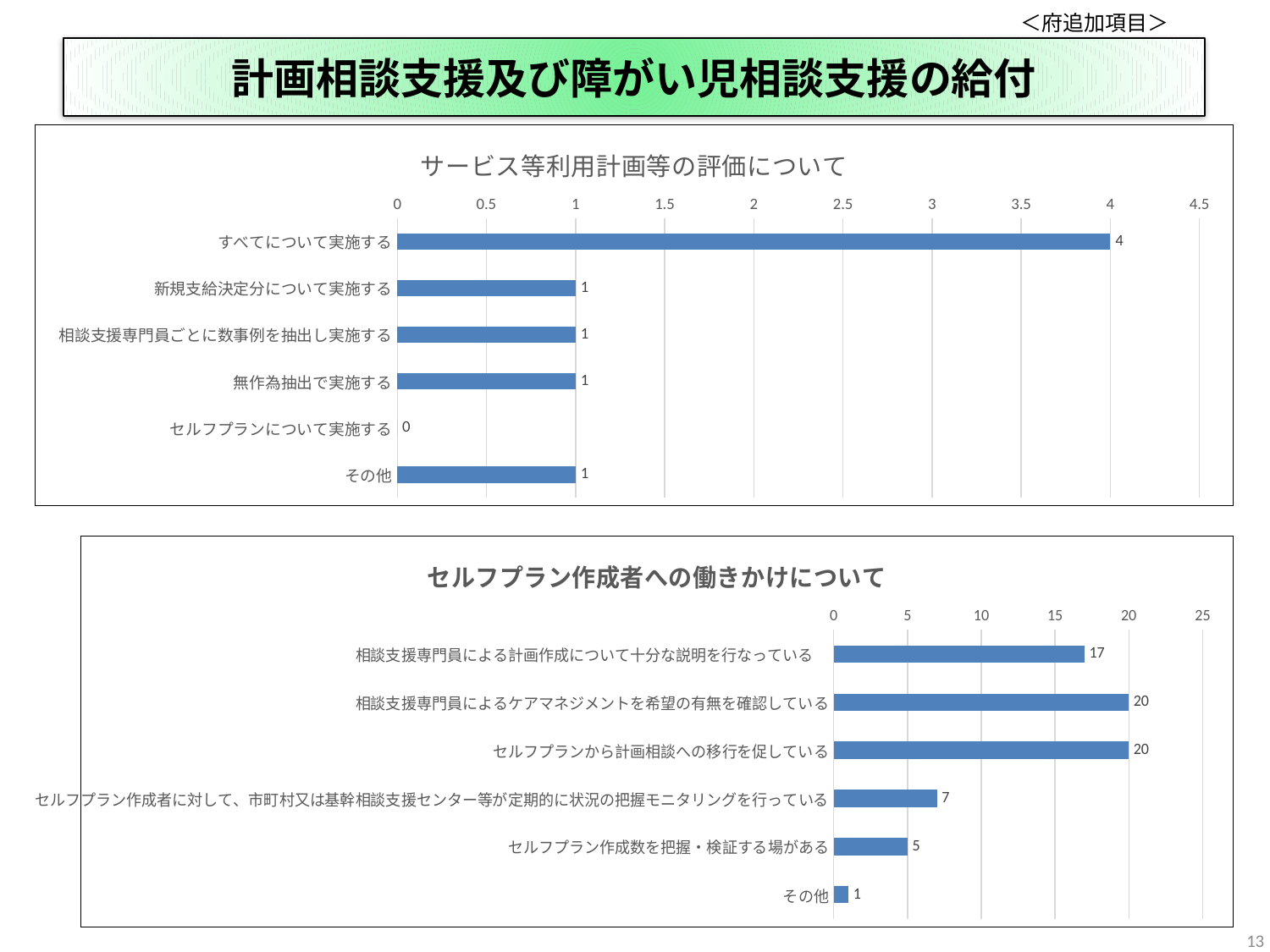

＜府追加項目＞
# 計画相談支援及び障がい児相談支援の給付

### Chart: サービス等利用計画等の評価について

| Category | サービス等利用計画等の評価について、教えてください。 |
|---|---|
| すべてについて実施する | 4.0 |
| 新規支給決定分について実施する | 1.0 |
| 相談支援専門員ごとに数事例を抽出し実施する | 1.0 |
| 無作為抽出で実施する | 1.0 |
| セルフプランについて実施する | 0.0 |
| その他 | 1.0 |

### Chart: セルフプラン作成者への働きかけについて

| Category | セルフプラン作成者への働きかけについて、教えてください。 |
|---|---|
| 相談支援専門員による計画作成について十分な説明を行なっている　 | 17.0 |
| 相談支援専門員によるケアマネジメントを希望の有無を確認している | 20.0 |
| セルフプランから計画相談への移行を促している | 20.0 |
| セルフプラン作成者に対して、市町村又は基幹相談支援センター等が定期的に状況の把握モニタリングを行っている | 7.0 |
| セルフプラン作成数を把握・検証する場がある | 5.0 |
| その他 | 1.0 |
13